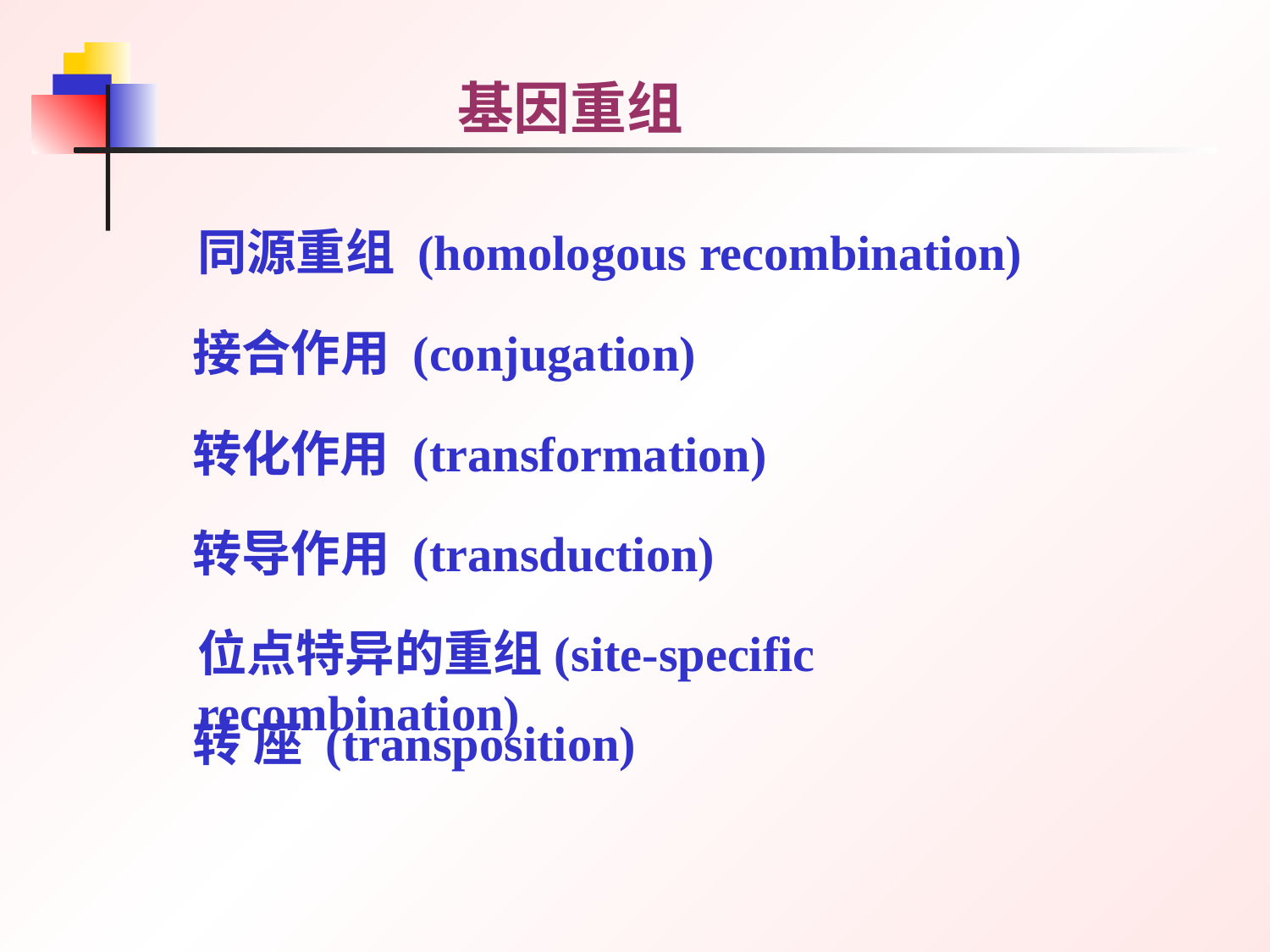

基因重组
同源重组 (homologous recombination)
接合作用 (conjugation)
转化作用 (transformation)
转导作用 (transduction)
位点特异的重组(site-specific recombination)
转 座 (transposition)